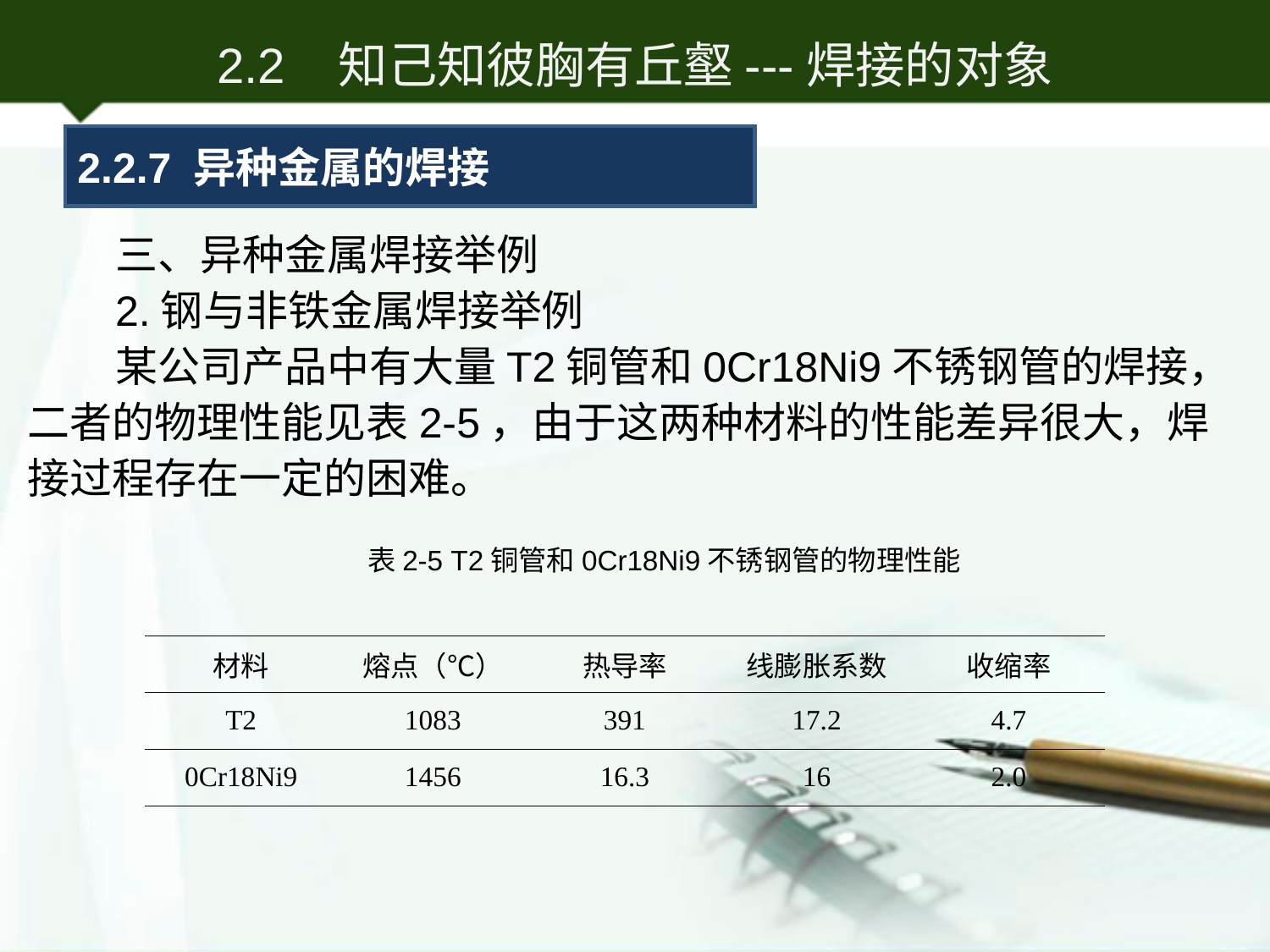

2.2   知己知彼胸有丘壑---焊接的对象
2.2.7 异种金属的焊接
三、异种金属焊接举例
2.钢与非铁金属焊接举例
某公司产品中有大量T2铜管和0Cr18Ni9不锈钢管的焊接，二者的物理性能见表2-5，由于这两种材料的性能差异很大，焊接过程存在一定的困难。

表2-5 T2铜管和0Cr18Ni9不锈钢管的物理性能

| 材料 | 熔点（℃） | 热导率 | 线膨胀系数 | 收缩率 |
| --- | --- | --- | --- | --- |
| T2 | 1083 | 391 | 17.2 | 4.7 |
| 0Cr18Ni9 | 1456 | 16.3 | 16 | 2.0 |